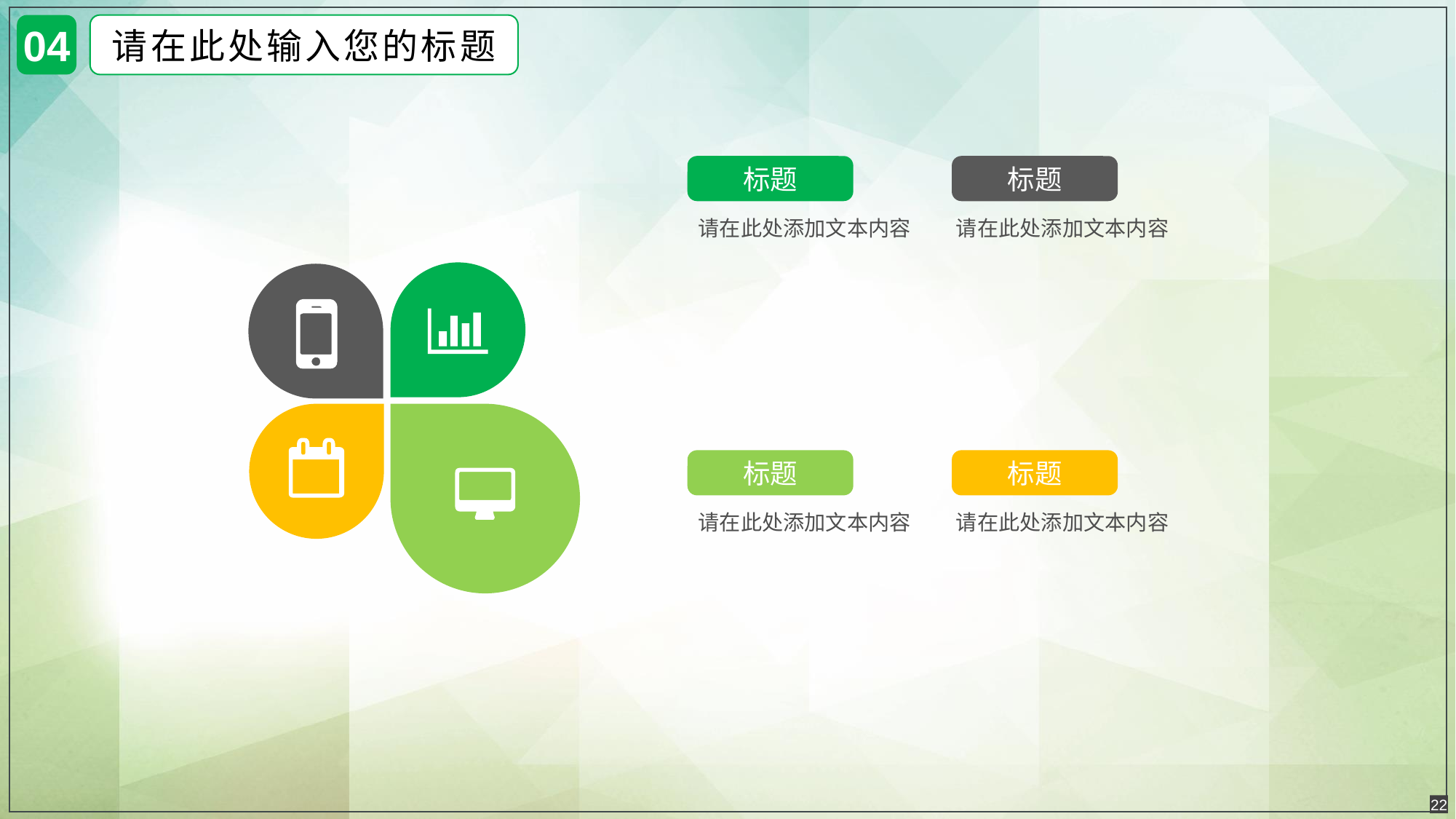

04
请在此处输入您的标题
标题
标题
请在此处添加文本内容
请在此处添加文本内容

标题
标题

请在此处添加文本内容
请在此处添加文本内容
22